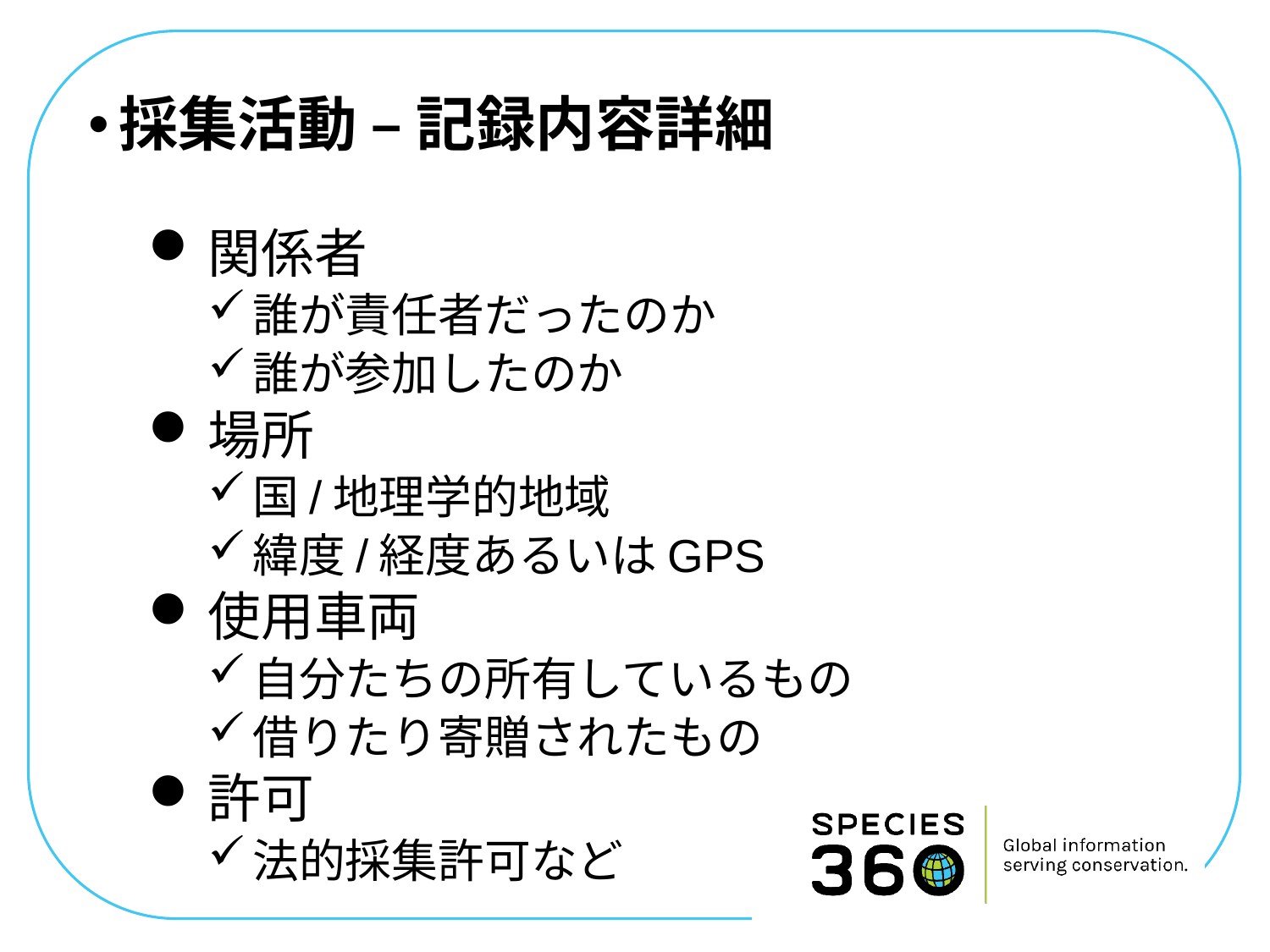

採集活動 – 記録内容詳細

関係者
誰が責任者だったのか
誰が参加したのか
場所
国/地理学的地域
緯度/経度あるいはGPS
使用車両
自分たちの所有しているもの
借りたり寄贈されたもの
許可
法的採集許可など